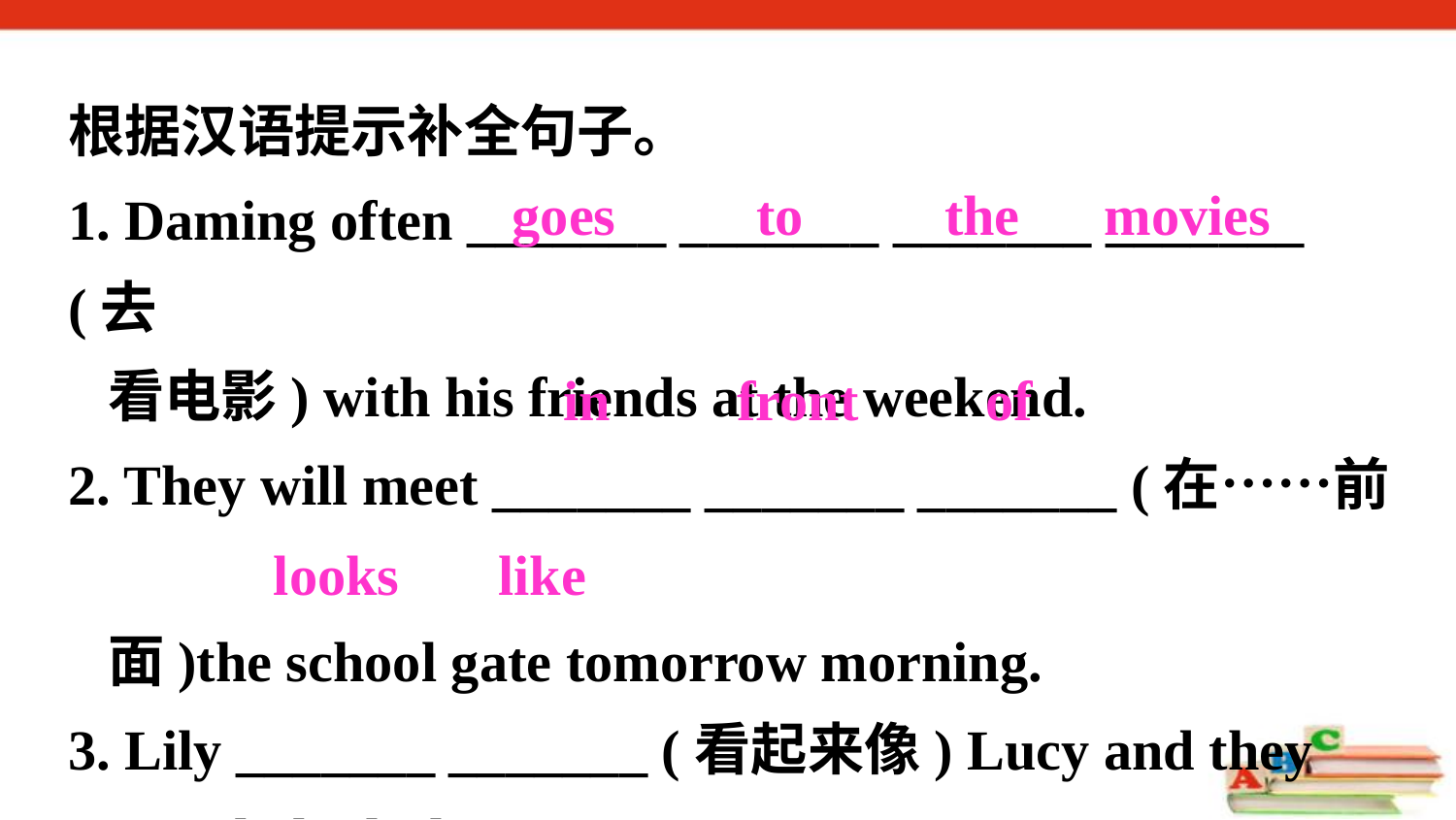

根据汉语提示补全句子。
1. Daming often _______ _______ _______ _______ (去
  看电影) with his friends at the weekend.
2. They will meet _______ _______ _______ (在……前
  面)the school gate tomorrow morning.
3. Lily _______ _______ (看起来像) Lucy and they
    nearly look the same.
goes          to          the      movies
in         front         of
looks       like